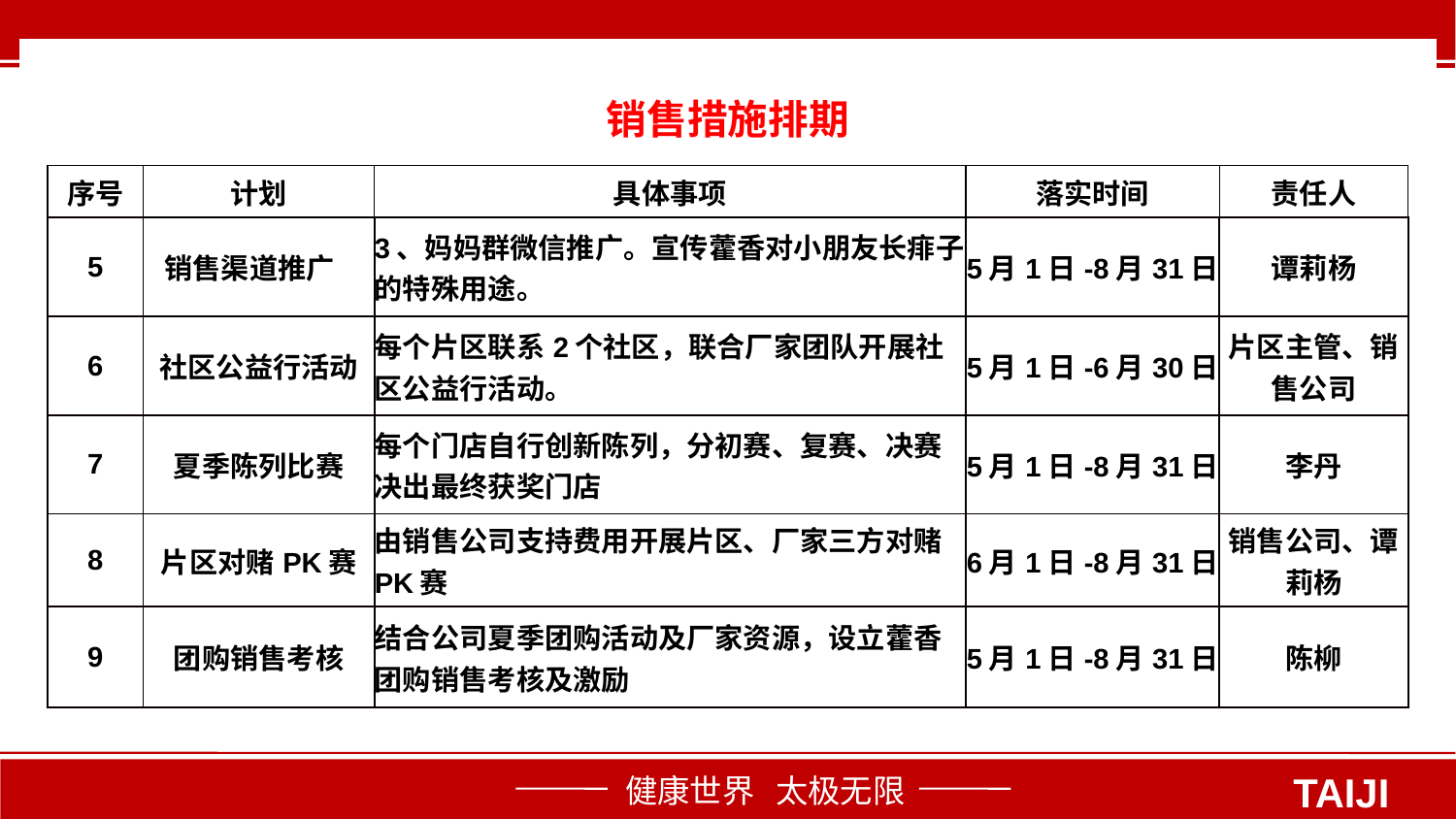

| 销售措施排期 |  |  |  |  |
| --- | --- | --- | --- | --- |
| 序号 | 计划 | 具体事项 | 落实时间 | 责任人 |
| --- | --- | --- | --- | --- |
| 5 | 销售渠道推广 | 3、妈妈群微信推广。宣传藿香对小朋友长痱子的特殊用途。 | 5月1日-8月31日 | 谭莉杨 |
| 6 | 社区公益行活动 | 每个片区联系2个社区，联合厂家团队开展社区公益行活动。 | 5月1日-6月30日 | 片区主管、销售公司 |
| 7 | 夏季陈列比赛 | 每个门店自行创新陈列，分初赛、复赛、决赛决出最终获奖门店 | 5月1日-8月31日 | 李丹 |
| 8 | 片区对赌PK赛 | 由销售公司支持费用开展片区、厂家三方对赌PK赛 | 6月1日-8月31日 | 销售公司、谭莉杨 |
| 9 | 团购销售考核 | 结合公司夏季团购活动及厂家资源，设立藿香团购销售考核及激励 | 5月1日-8月31日 | 陈柳 |